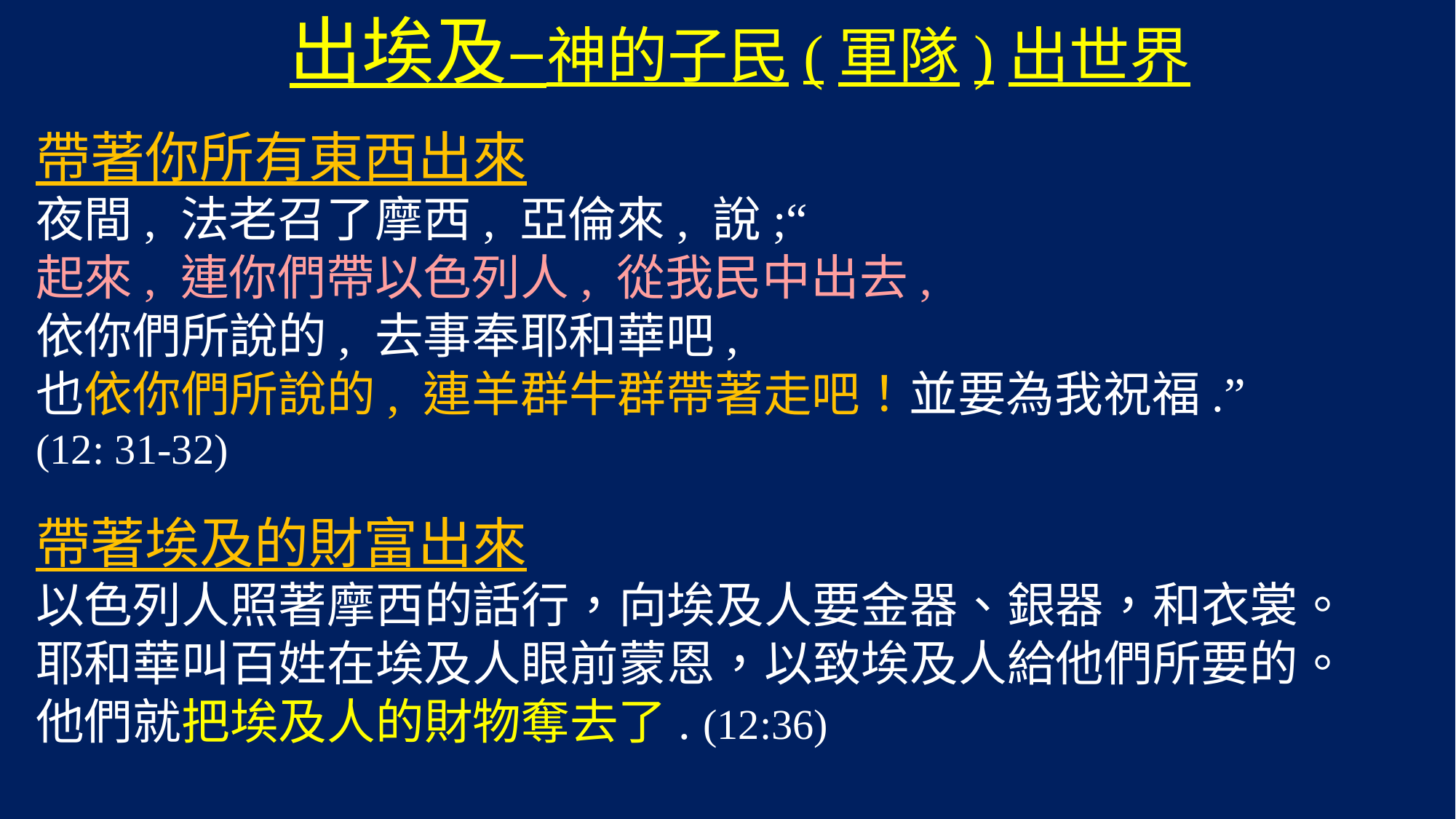

出埃及–神的子民(軍隊)出世界
帶著你所有東西出來
夜間, 法老召了摩西, 亞倫來, 說;“
起來, 連你們帶以色列人, 從我民中出去,
依你們所說的, 去事奉耶和華吧,
也依你們所說的, 連羊群牛群帶著走吧！並要為我祝福.”
(12: 31-32)

帶著埃及的財富出來
以色列人照著摩西的話行，向埃及人要金器、銀器，和衣裳。
耶和華叫百姓在埃及人眼前蒙恩，以致埃及人給他們所要的。
他們就把埃及人的財物奪去了. (12:36)